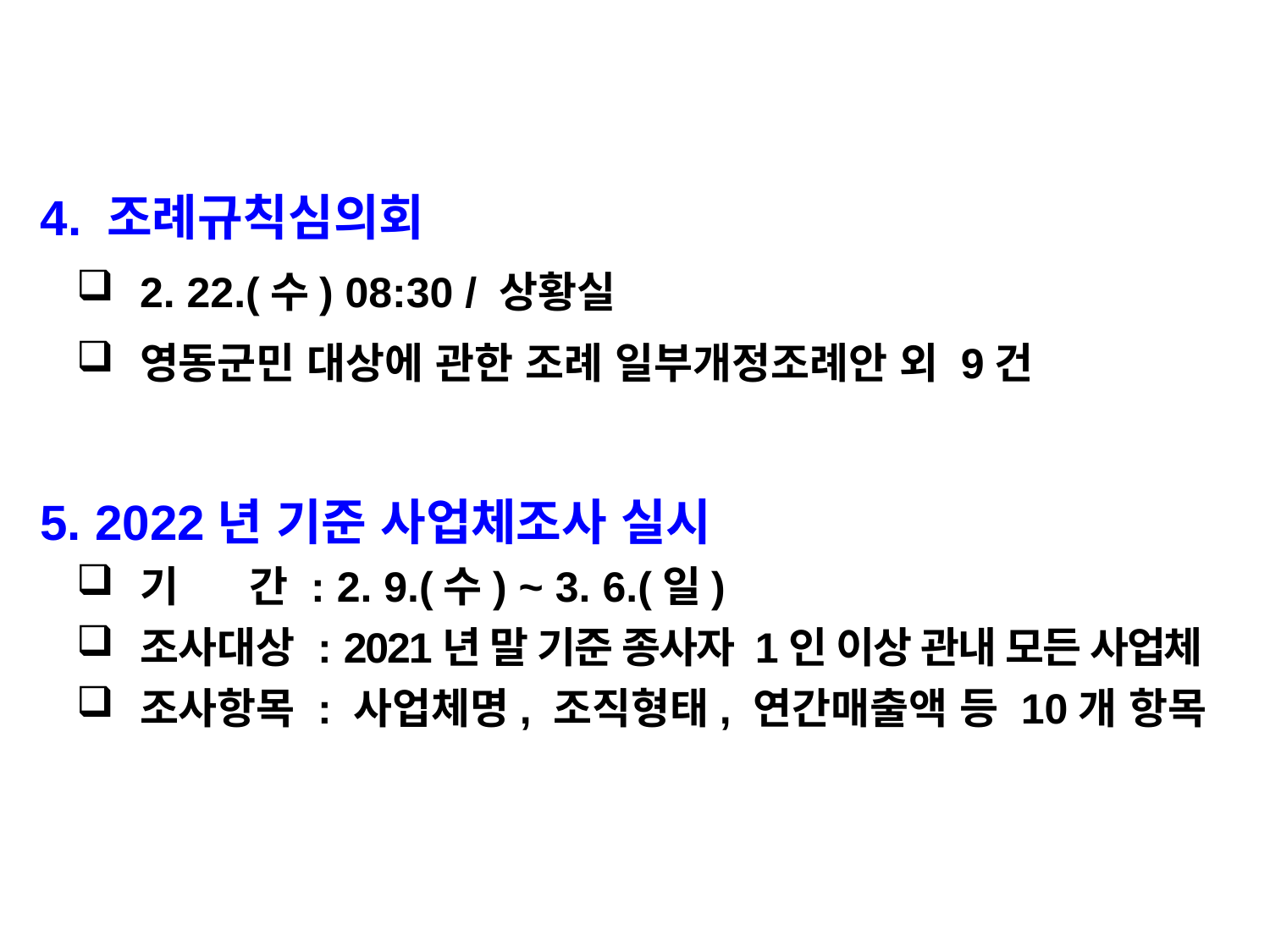

4. 조례규칙심의회
2. 22.(수) 08:30 / 상황실
영동군민 대상에 관한 조례 일부개정조례안 외 9건

  5. 2022년 기준 사업체조사 실시
기      간 : 2. 9.(수) ~ 3. 6.(일)
조사대상 : 2021년 말 기준 종사자 1인 이상 관내 모든 사업체
조사항목 : 사업체명, 조직형태, 연간매출액 등 10개 항목